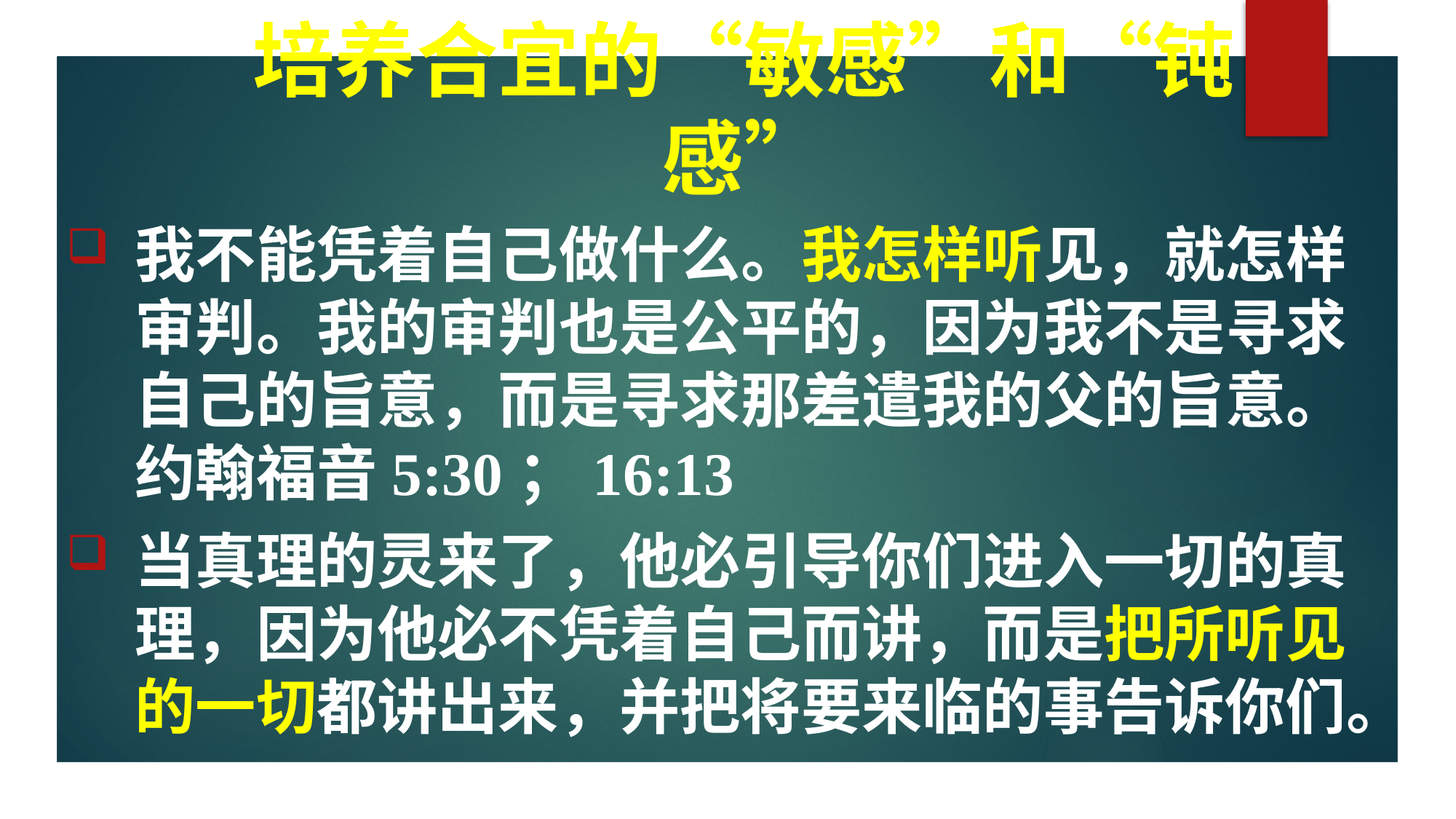

# 培养合宜的“敏感”和“钝感”
我不能凭着自己做什么。我怎样听见，就怎样审判。我的审判也是公平的，因为我不是寻求自己的旨意，而是寻求那差遣我的父的旨意。约翰福音5:30；16:13
当真理的灵来了，他必引导你们进入一切的真理，因为他必不凭着自己而讲，而是把所听见的一切都讲出来，并把将要来临的事告诉你们。